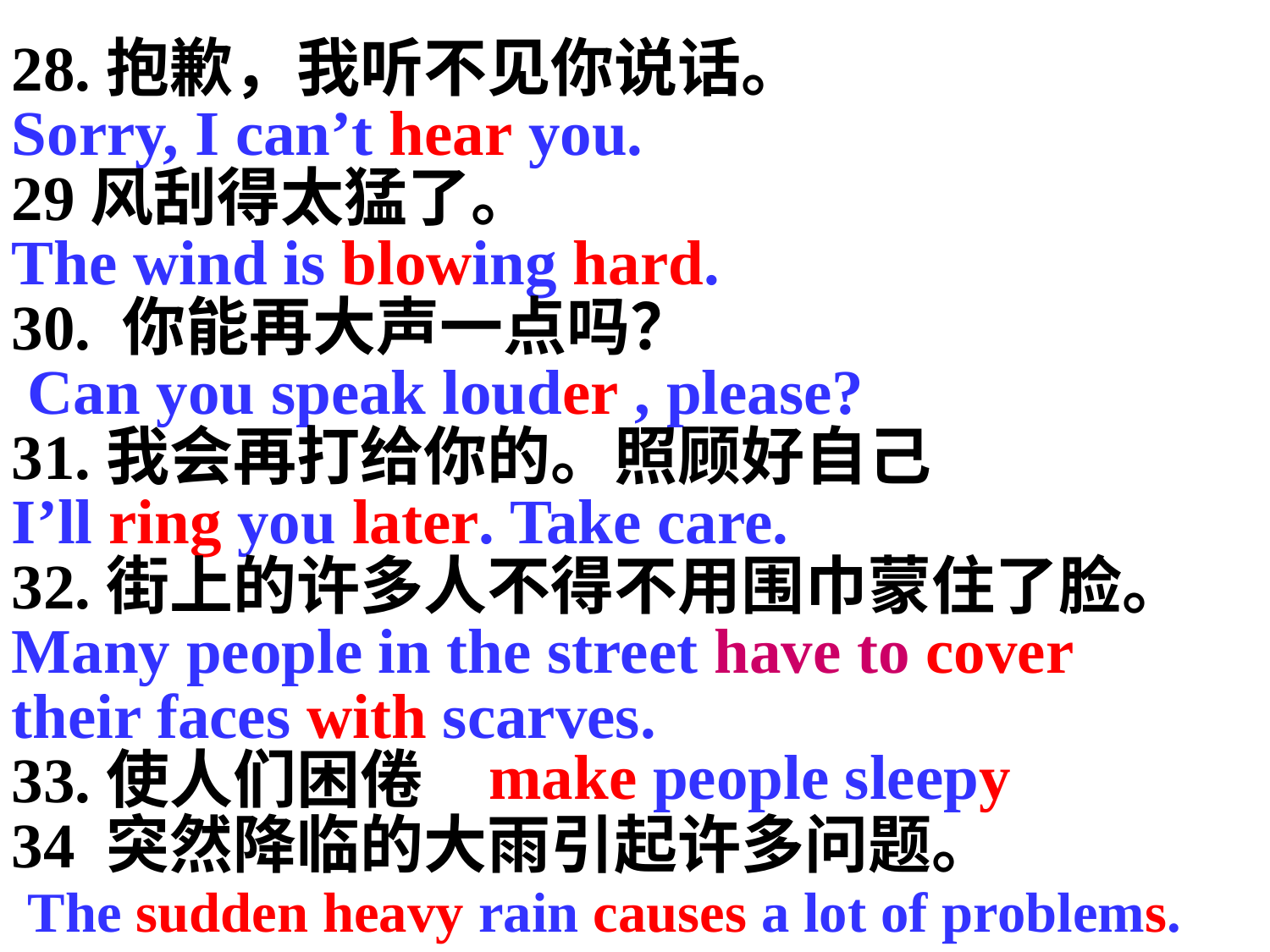

28.抱歉，我听不见你说话。
Sorry, I can’t hear you.
29风刮得太猛了。
The wind is blowing hard.
30. 你能再大声一点吗？
 Can you speak louder , please?
31.我会再打给你的。照顾好自己
I’ll ring you later. Take care.
32.街上的许多人不得不用围巾蒙住了脸。
Many people in the street have to cover
their faces with scarves.
33.使人们困倦
34 突然降临的大雨引起许多问题。
 The sudden heavy rain causes a lot of problems.
make people sleepy